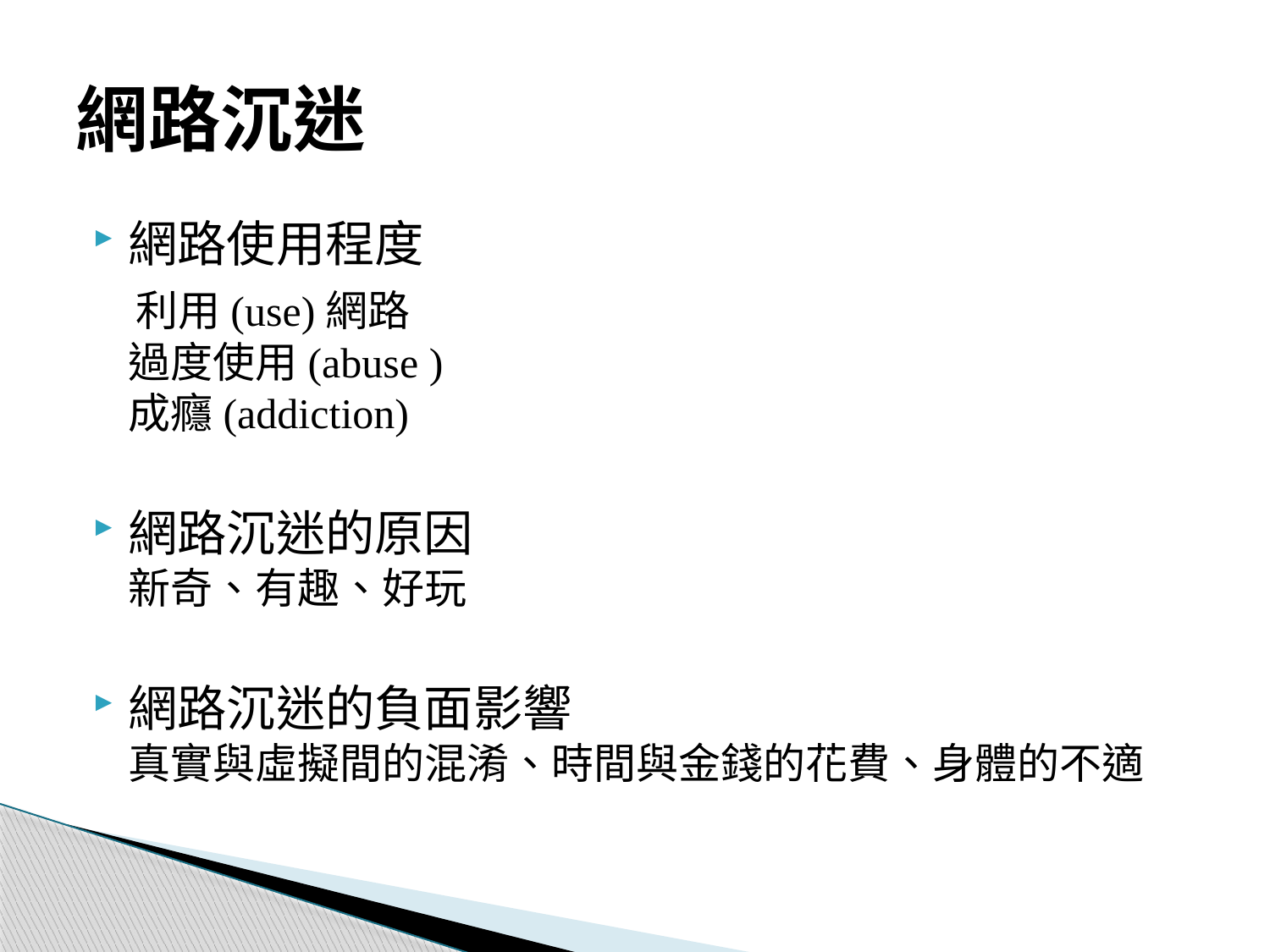

# 網路沉迷
網路使用程度
   利用(use)網路
過度使用(abuse )
成癮(addiction)

網路沉迷的原因
新奇、有趣、好玩

網路沉迷的負面影響
真實與虛擬間的混淆、時間與金錢的花費、身體的不適